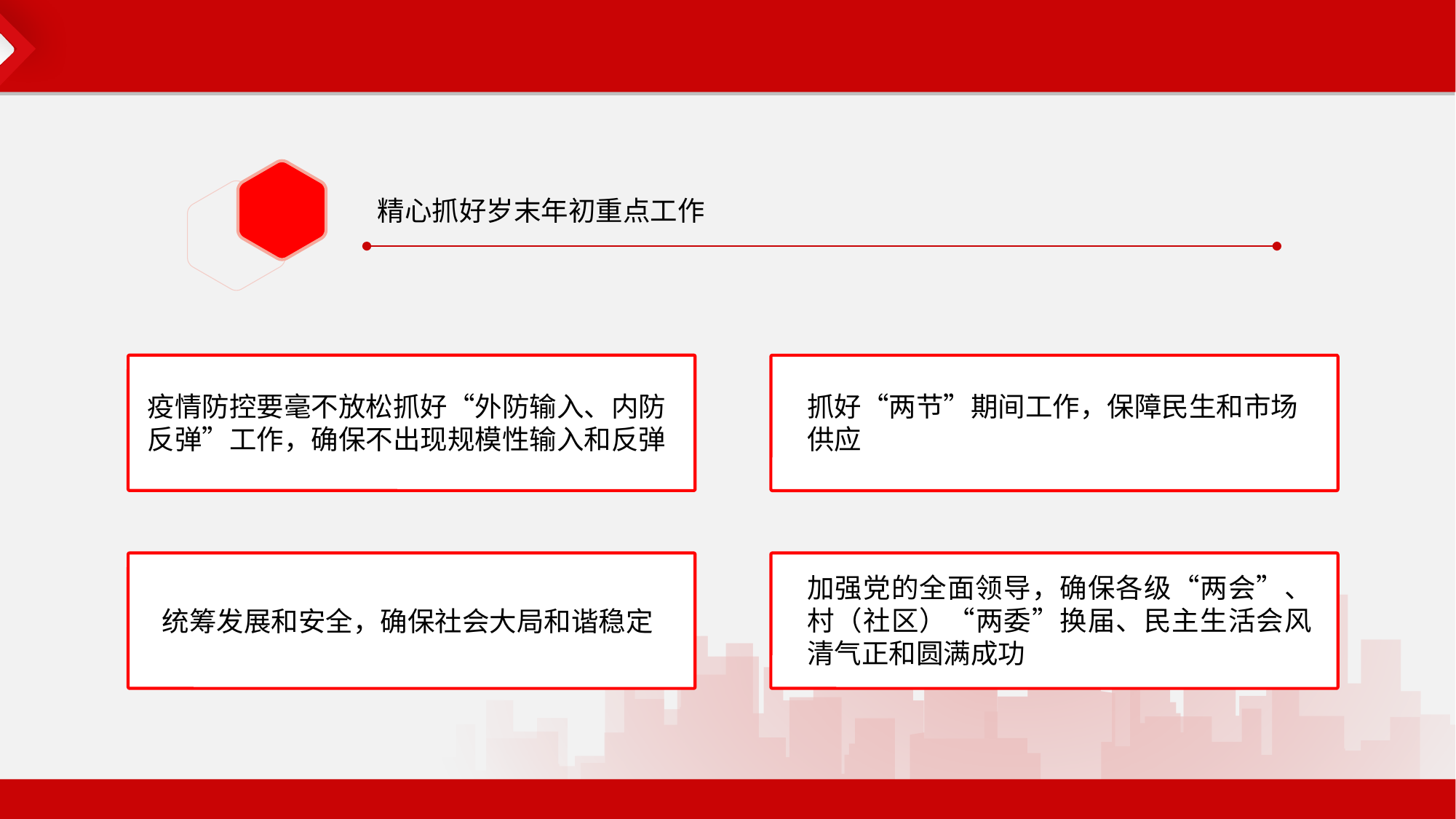

精心抓好岁末年初重点工作

疫情防控要毫不放松抓好“外防输入、内防反弹”工作，确保不出现规模性输入和反弹
抓好“两节”期间工作，保障民生和市场供应

加强党的全面领导，确保各级“两会”、村（社区）“两委”换届、民主生活会风清气正和圆满成功
统筹发展和安全，确保社会大局和谐稳定